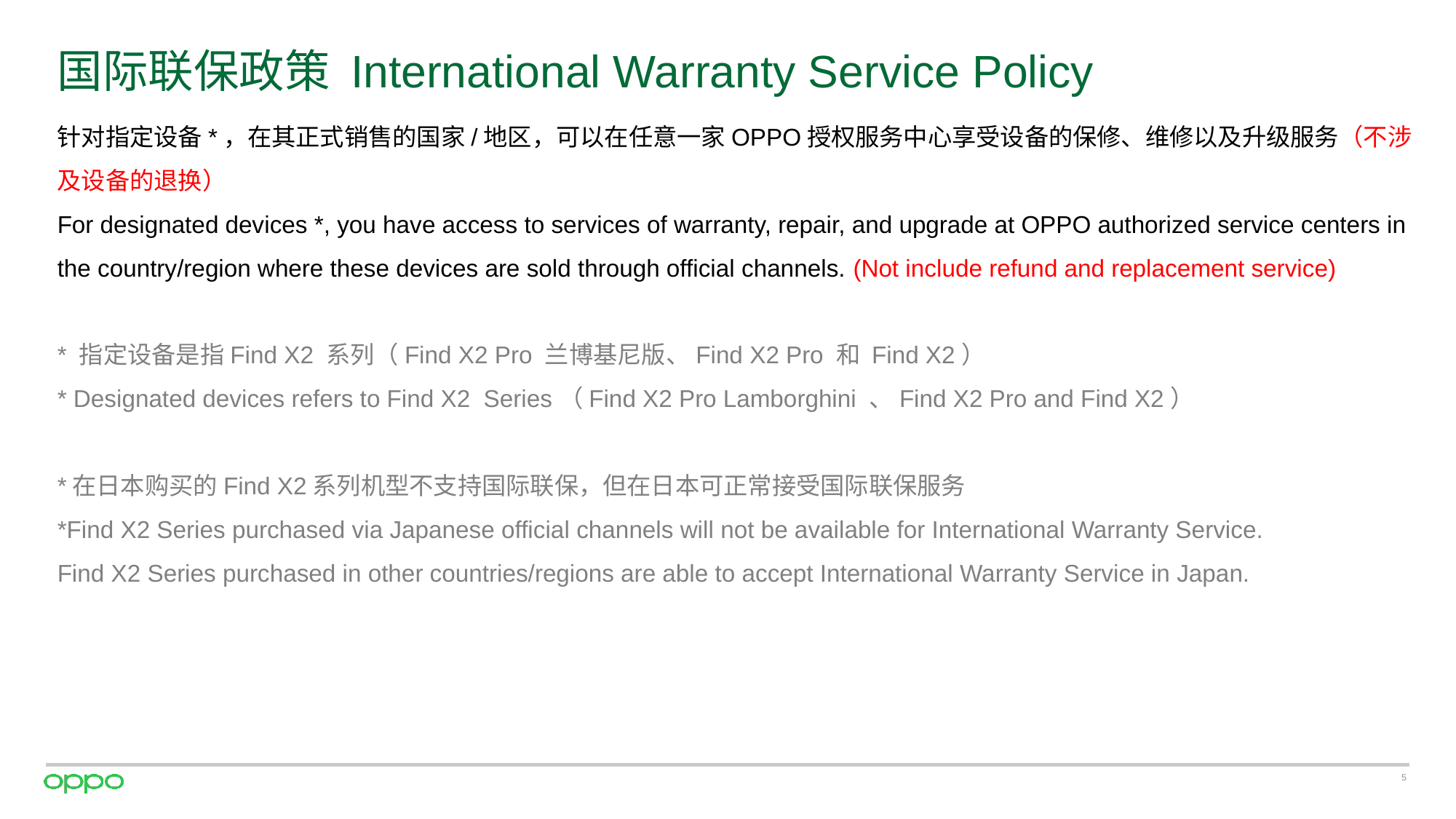

# 国际联保政策 International Warranty Service Policy
针对指定设备*，在其正式销售的国家/地区，可以在任意一家OPPO授权服务中心享受设备的保修、维修以及升级服务（不涉及设备的退换）
For designated devices *, you have access to services of warranty, repair, and upgrade at OPPO authorized service centers in the country/region where these devices are sold through official channels. (Not include refund and replacement service)

* 指定设备是指Find X2 系列（Find X2 Pro 兰博基尼版、Find X2 Pro 和 Find X2）
* Designated devices refers to Find X2  Series（Find X2 Pro Lamborghini 、Find X2 Pro and Find X2）

*在日本购买的Find X2系列机型不支持国际联保，但在日本可正常接受国际联保服务
*Find X2 Series purchased via Japanese official channels will not be available for International Warranty Service.
Find X2 Series purchased in other countries/regions are able to accept International Warranty Service in Japan.